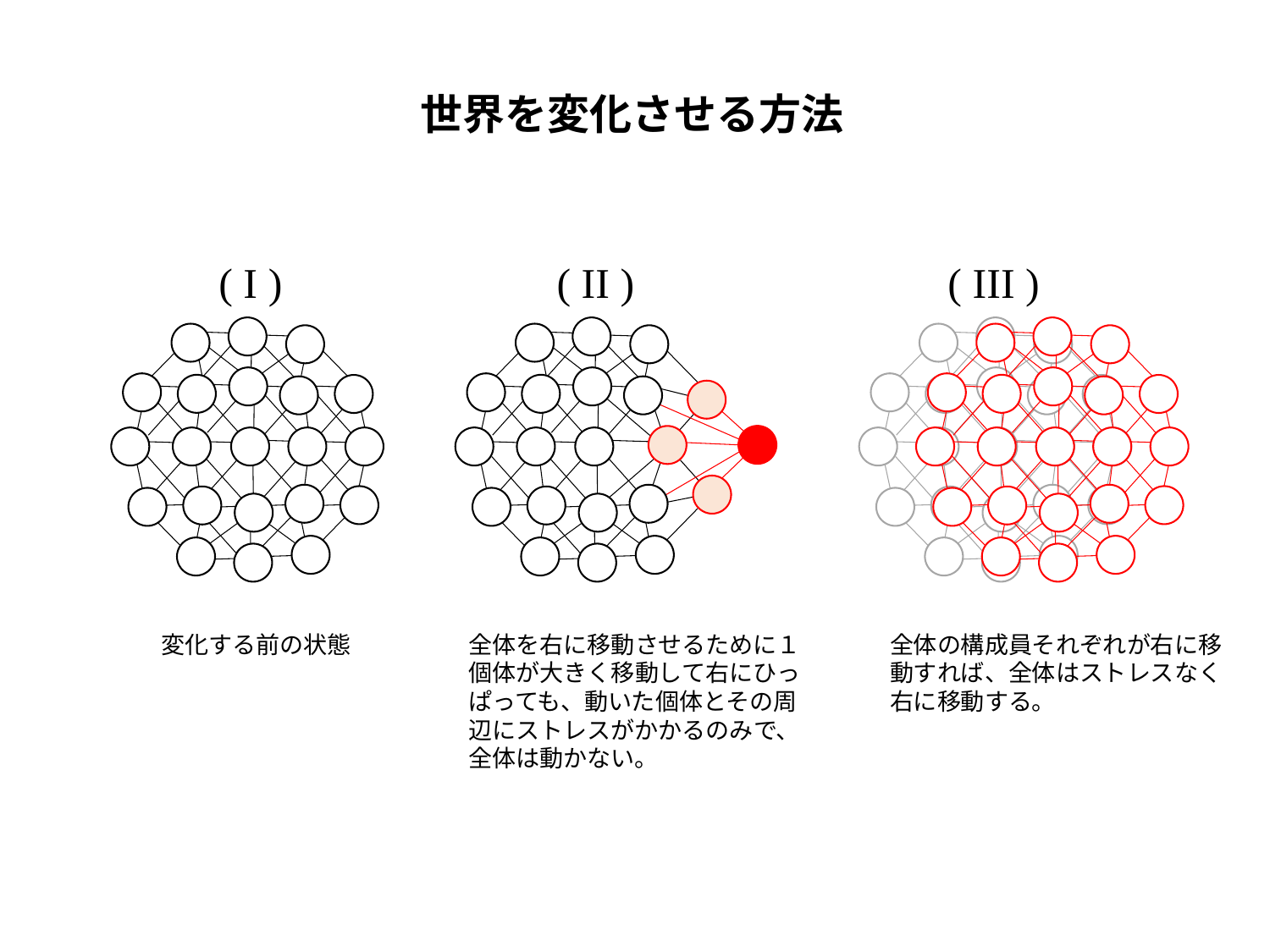

世界を変化させる方法
( I )
( II )
( III )

変化する前の状態
全体を右に移動させるために１個体が大きく移動して右にひっぱっても、動いた個体とその周辺にストレスがかかるのみで、全体は動かない。
全体の構成員それぞれが右に移動すれば、全体はストレスなく右に移動する。